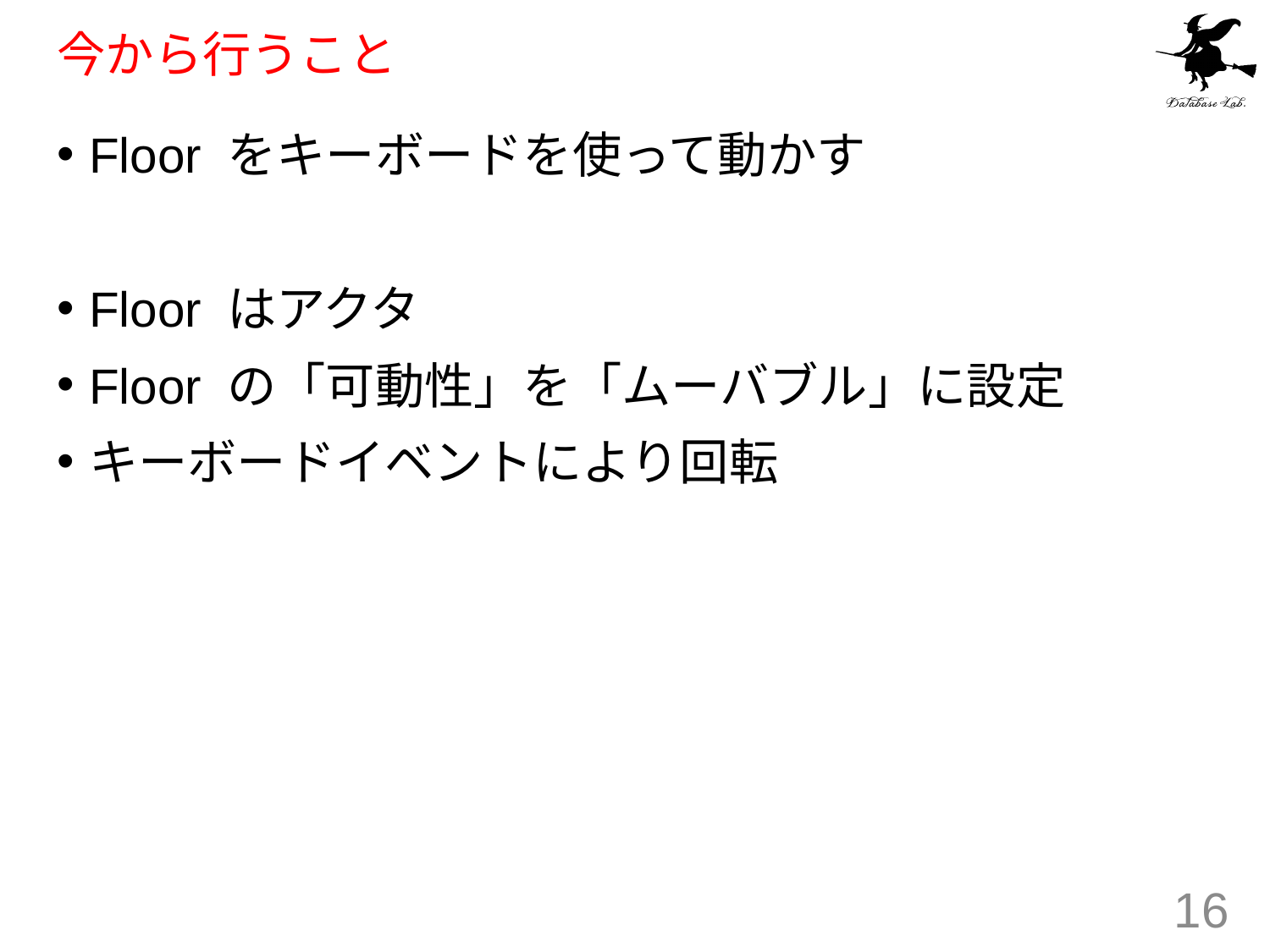

# 今から行うこと
Floor をキーボードを使って動かす

Floor はアクタ
Floor の「可動性」を「ムーバブル」に設定
キーボードイベントにより回転

16